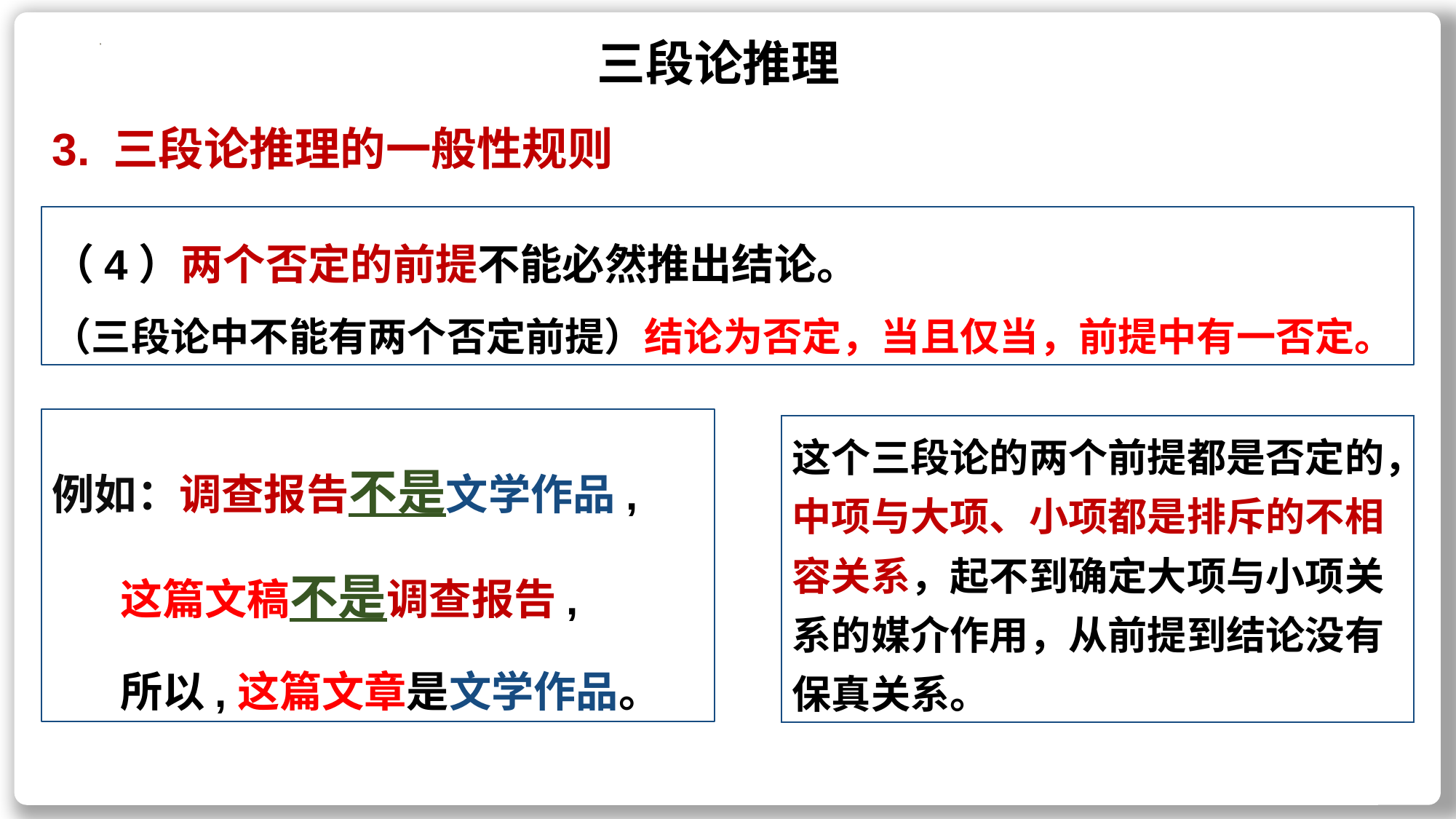

三段论推理
3. 三段论推理的一般性规则
（4）两个否定的前提不能必然推出结论。
（三段论中不能有两个否定前提）结论为否定，当且仅当，前提中有一否定。
例如：调查报告不是文学作品,
      这篇文稿不是调查报告,
      所以,这篇文章是文学作品。
这个三段论的两个前提都是否定的，中项与大项、小项都是排斥的不相容关系，起不到确定大项与小项关系的媒介作用，从前提到结论没有保真关系。